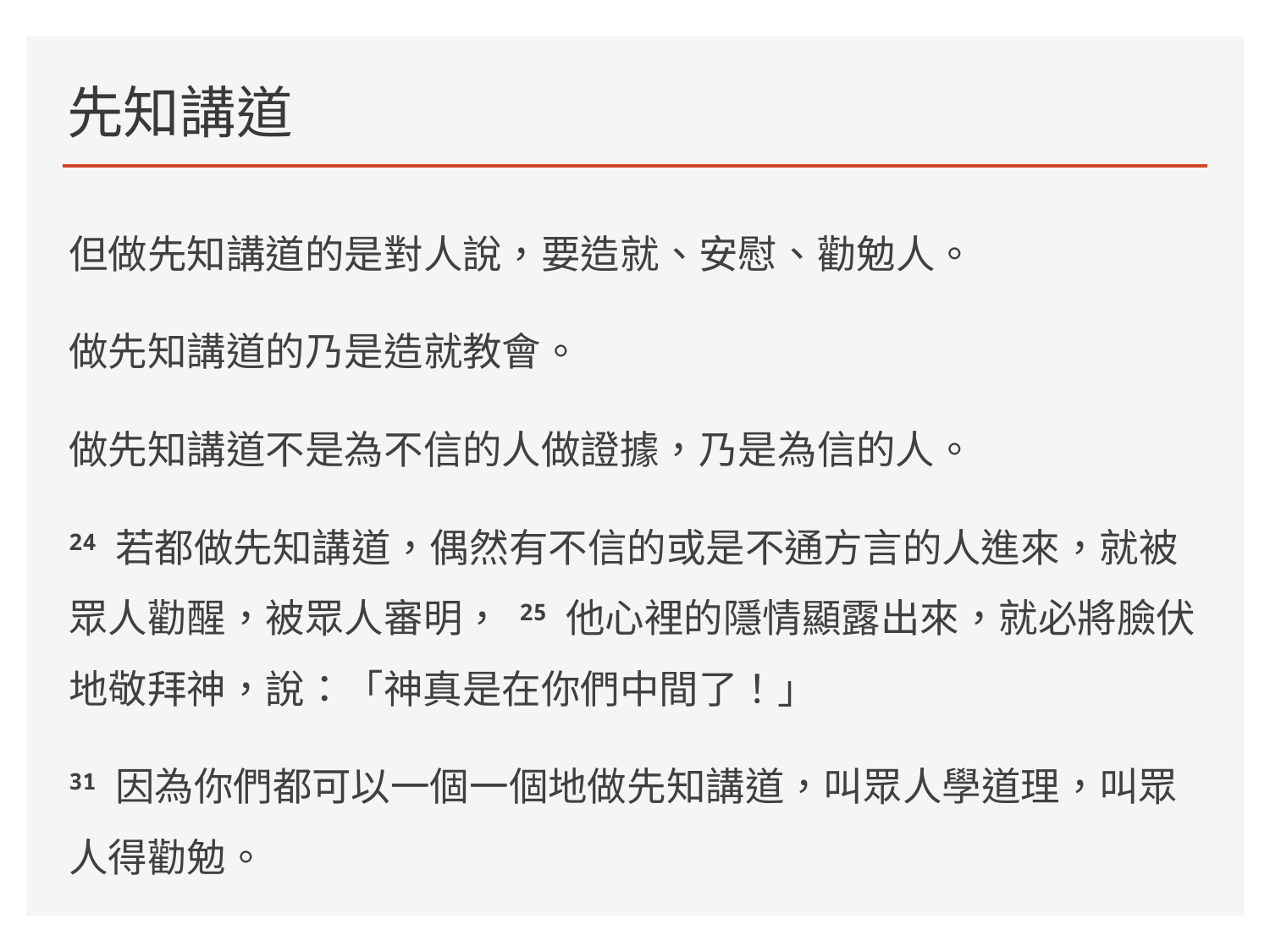

# 先知講道
但做先知講道的是對人說，要造就、安慰、勸勉人。
做先知講道的乃是造就教會。
做先知講道不是為不信的人做證據，乃是為信的人。
24 若都做先知講道，偶然有不信的或是不通方言的人進來，就被眾人勸醒，被眾人審明， 25 他心裡的隱情顯露出來，就必將臉伏地敬拜神，說：「神真是在你們中間了！」
31 因為你們都可以一個一個地做先知講道，叫眾人學道理，叫眾人得勸勉。